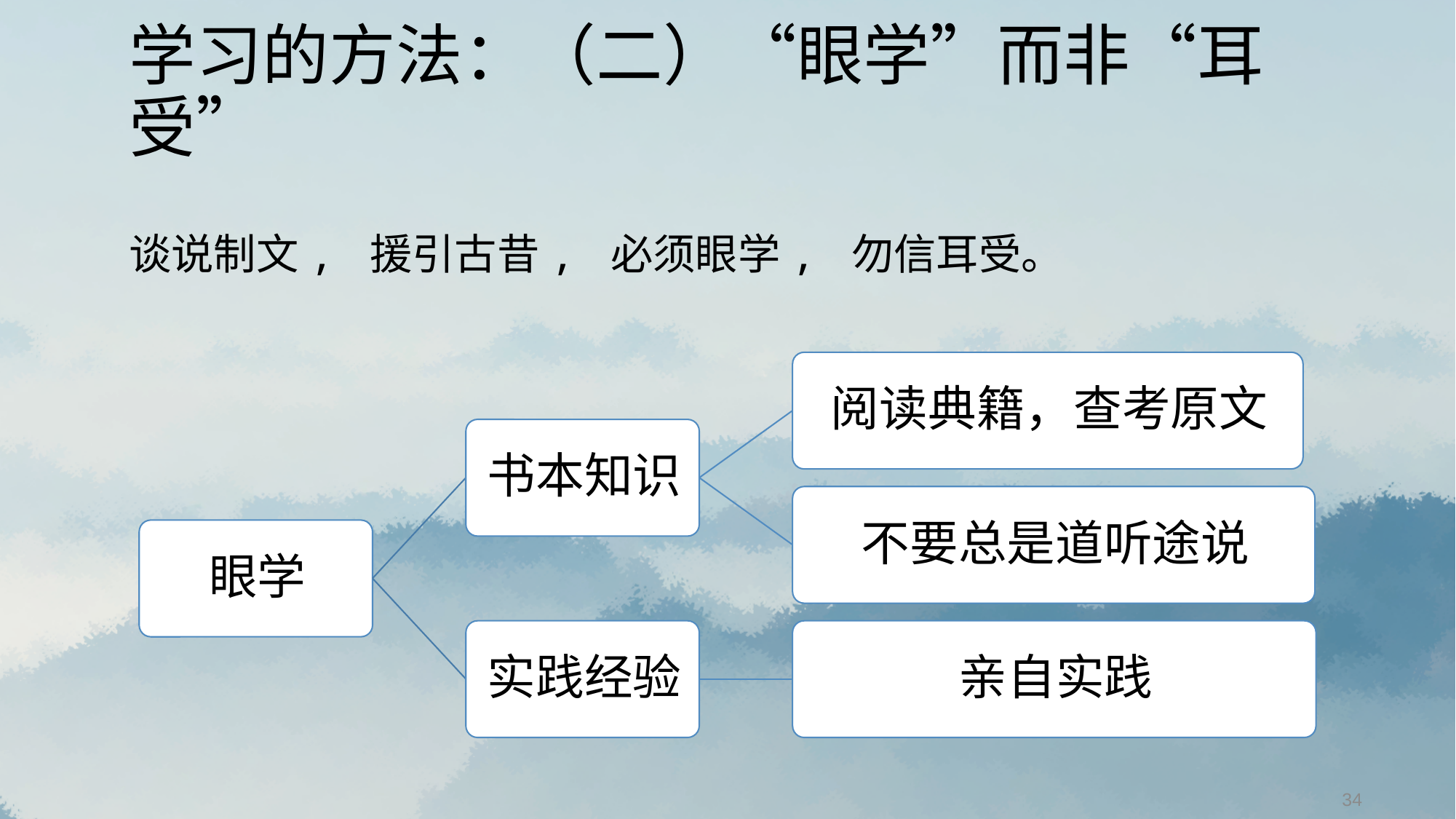

# 学习的方法：（二）“眼学”而非“耳受”
谈说制文, 援引古昔, 必须眼学, 勿信耳受。
眼学

书本知识

阅读典籍，查考原文

不要总是道听途说

实践经验

亲自实践